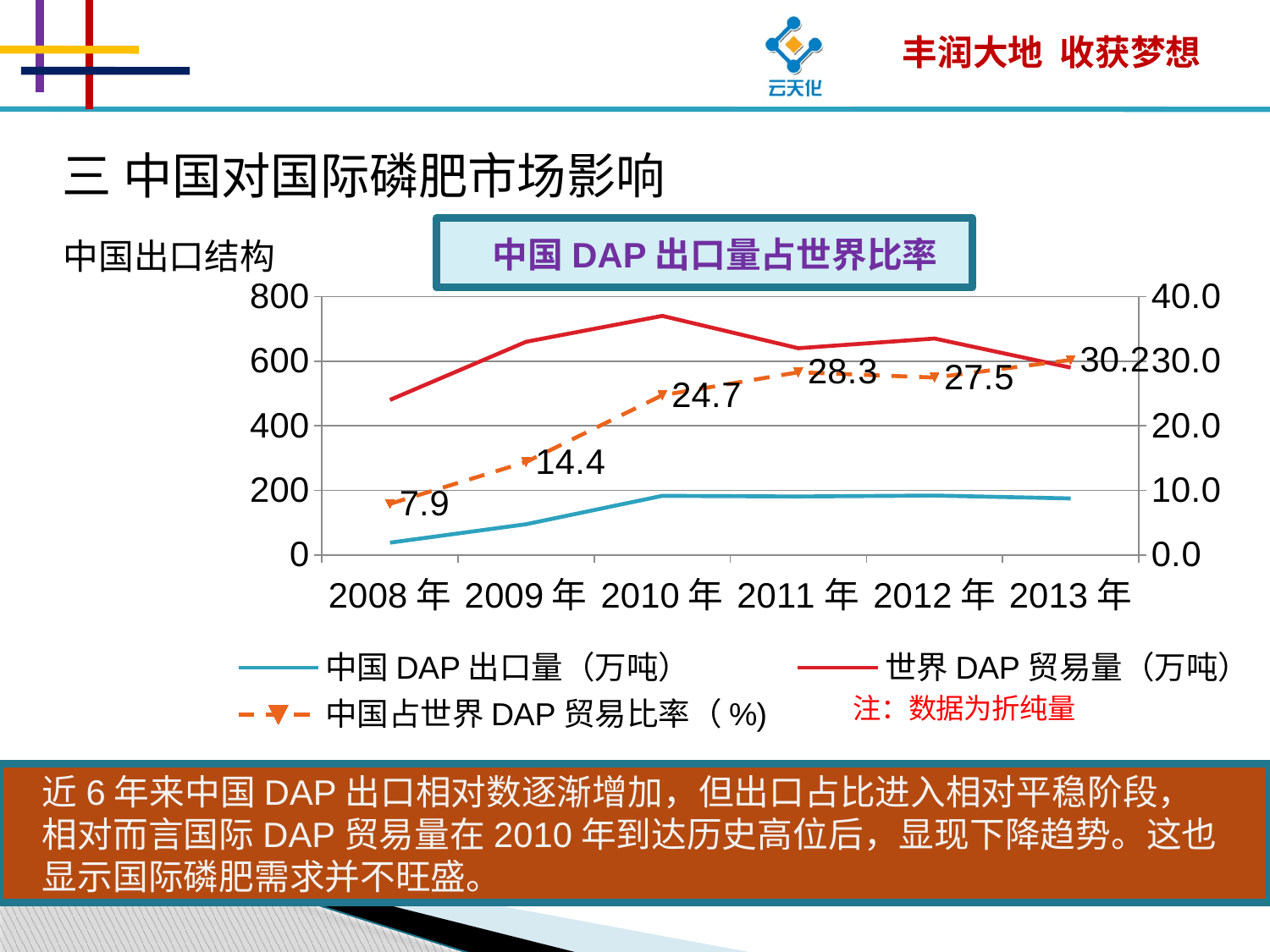

三 中国对国际磷肥市场影响

中国DAP出口量占世界比率
中国出口结构

### Chart

| Category | 中国DAP出口量（万吨） | 世界DAP贸易量（万吨） | 中国占世界DAP贸易比率（%) |
|---|---|---|---|
| 2008年 | 38.0 | 480.0 | 7.916666666666671 |
| 2009年 | 95.0 | 660.0 | 14.393939393939412 |
| 2010年 | 183.0 | 740.0 | 24.729729729729684 |
| 2011年 | 181.0 | 640.0 | 28.281250000000004 |
| 2012年 | 184.0 | 670.0 | 27.46268656716411 |
| 2013年 | 175.0 | 580.0 | 30.172413793103427 |
近6年来中国DAP出口相对数逐渐增加，但出口占比进入相对平稳阶段，相对而言国际DAP贸易量在2010年到达历史高位后，显现下降趋势。这也显示国际磷肥需求并不旺盛。